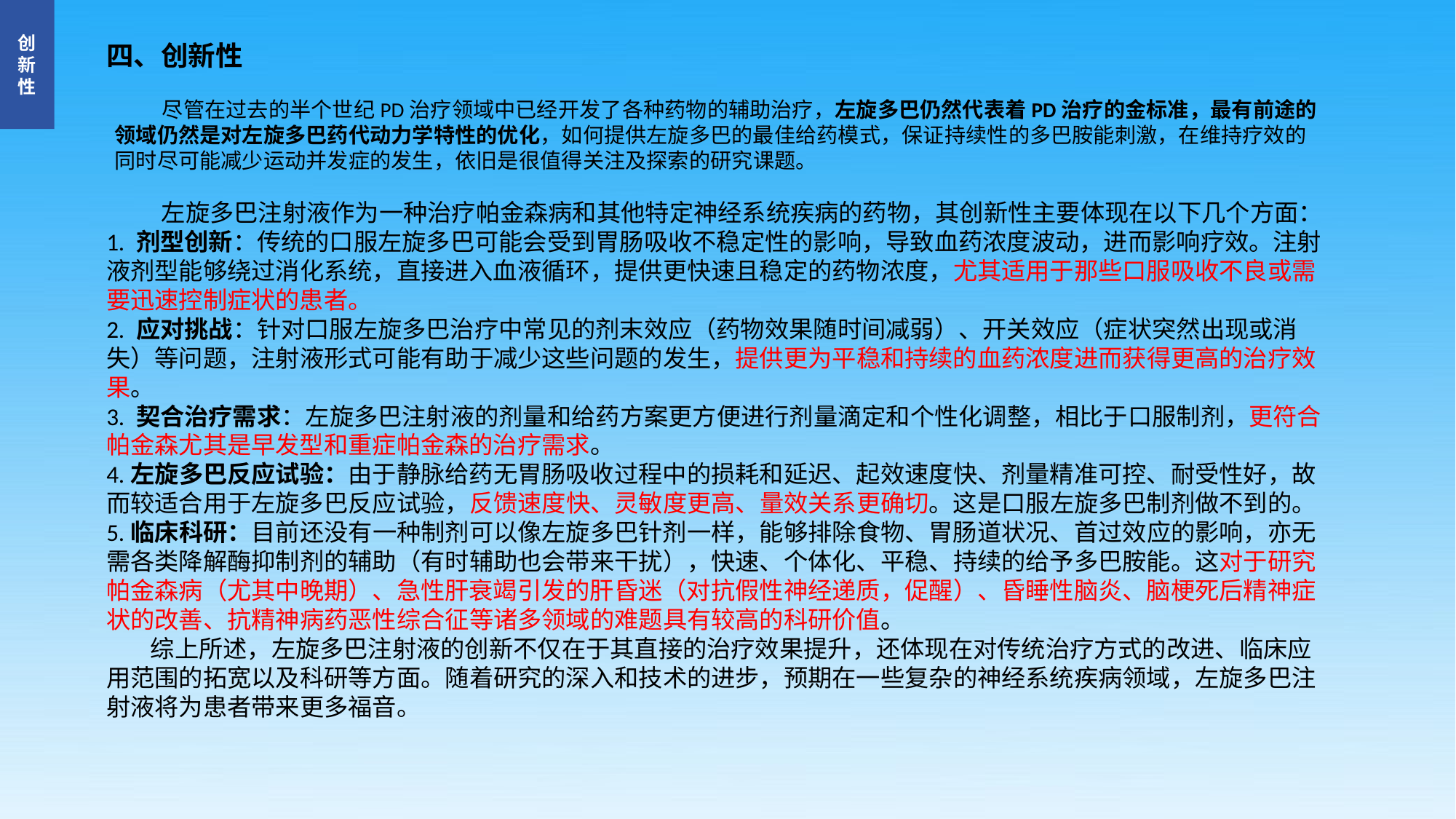

创新性
四、创新性
         尽管在过去的半个世纪PD治疗领域中已经开发了各种药物的辅助治疗，左旋多巴仍然代表着PD治疗的金标准，最有前途的领域仍然是对左旋多巴药代动力学特性的优化，如何提供左旋多巴的最佳给药模式，保证持续性的多巴胺能刺激，在维持疗效的同时尽可能减少运动并发症的发生，依旧是很值得关注及探索的研究课题。
         左旋多巴注射液作为一种治疗帕金森病和其他特定神经系统疾病的药物，其创新性主要体现在以下几个方面：
1. 剂型创新：传统的口服左旋多巴可能会受到胃肠吸收不稳定性的影响，导致血药浓度波动，进而影响疗效。注射液剂型能够绕过消化系统，直接进入血液循环，提供更快速且稳定的药物浓度，尤其适用于那些口服吸收不良或需要迅速控制症状的患者。
2. 应对挑战：针对口服左旋多巴治疗中常见的剂末效应（药物效果随时间减弱）、开关效应（症状突然出现或消失）等问题，注射液形式可能有助于减少这些问题的发生，提供更为平稳和持续的血药浓度进而获得更高的治疗效果。
3. 契合治疗需求：左旋多巴注射液的剂量和给药方案更方便进行剂量滴定和个性化调整，相比于口服制剂，更符合帕金森尤其是早发型和重症帕金森的治疗需求。
4.左旋多巴反应试验：由于静脉给药无胃肠吸收过程中的损耗和延迟、起效速度快、剂量精准可控、耐受性好，故而较适合用于左旋多巴反应试验，反馈速度快、灵敏度更高、量效关系更确切。这是口服左旋多巴制剂做不到的。
5.临床科研：目前还没有一种制剂可以像左旋多巴针剂一样，能够排除食物、胃肠道状况、首过效应的影响，亦无需各类降解酶抑制剂的辅助（有时辅助也会带来干扰），快速、个体化、平稳、持续的给予多巴胺能。这对于研究帕金森病（尤其中晚期）、急性肝衰竭引发的肝昏迷（对抗假性神经递质，促醒）、昏睡性脑炎、脑梗死后精神症状的改善、抗精神病药恶性综合征等诸多领域的难题具有较高的科研价值。
       综上所述，左旋多巴注射液的创新不仅在于其直接的治疗效果提升，还体现在对传统治疗方式的改进、临床应用范围的拓宽以及科研等方面。随着研究的深入和技术的进步，预期在一些复杂的神经系统疾病领域，左旋多巴注射液将为患者带来更多福音。